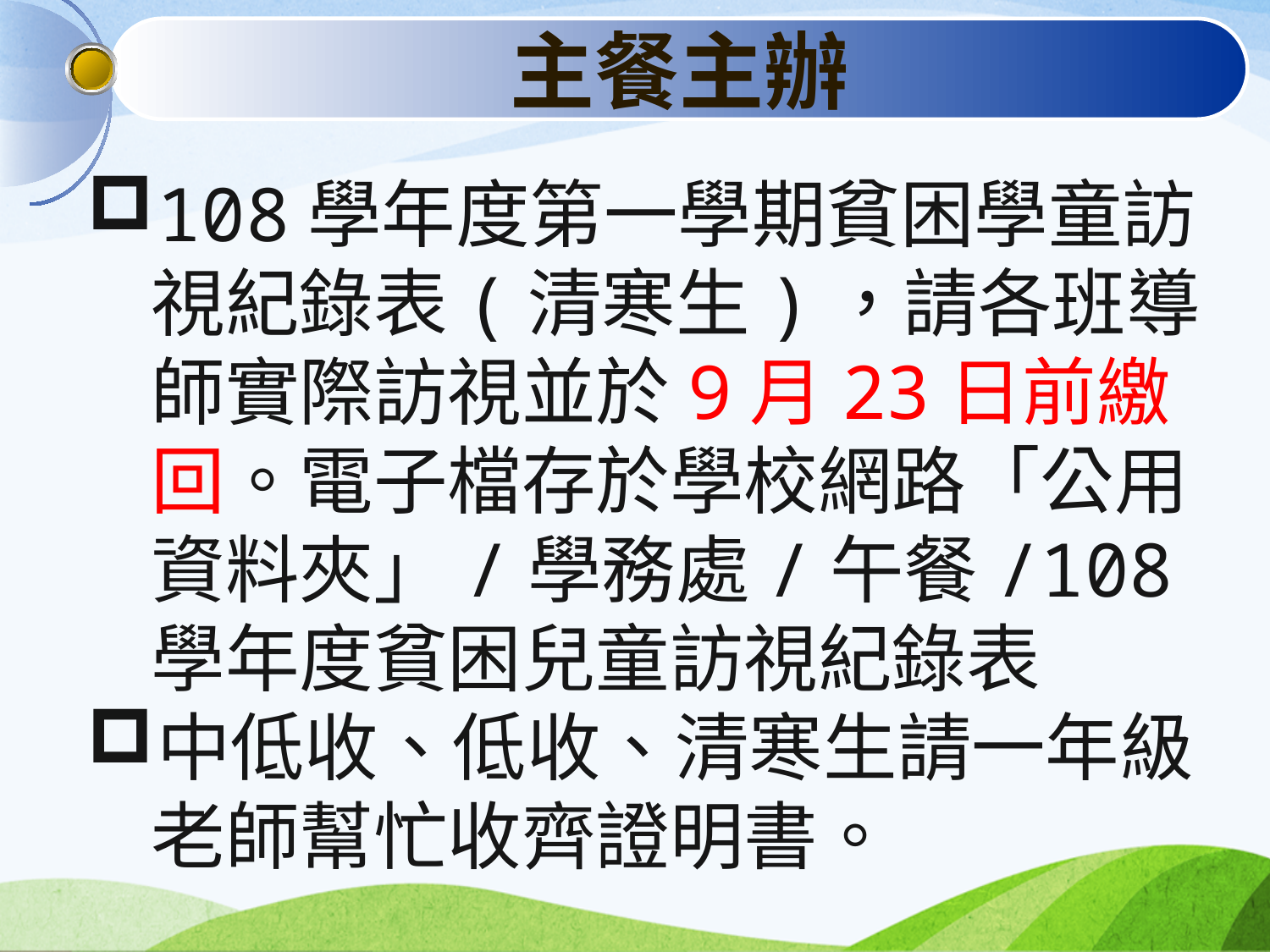

主餐主辦

108學年度第一學期貧困學童訪視紀錄表(清寒生)，請各班導師實際訪視並於9月23日前繳回。電子檔存於學校網路「公用資料夾」/學務處/午餐/108學年度貧困兒童訪視紀錄表
中低收、低收、清寒生請一年級老師幫忙收齊證明書。